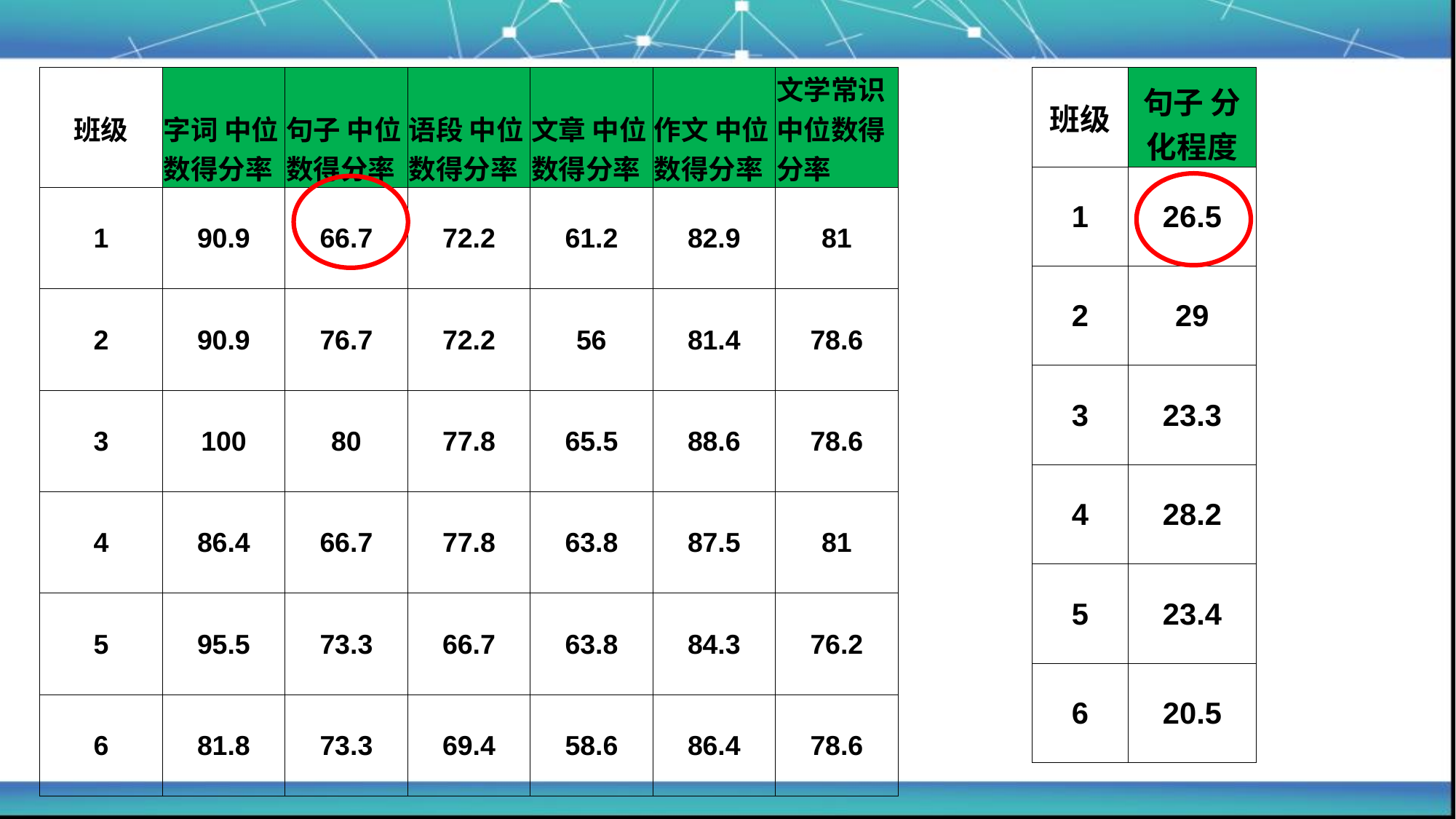

| 班级 | 句子 分化程度 |
| --- | --- |
| 1 | 26.5 |
| 2 | 29 |
| 3 | 23.3 |
| 4 | 28.2 |
| 5 | 23.4 |
| 6 | 20.5 |
| 班级 | 字词 中位数得分率 | 句子 中位数得分率 | 语段 中位数得分率 | 文章 中位数得分率 | 作文 中位数得分率 | 文学常识 中位数得分率 |
| --- | --- | --- | --- | --- | --- | --- |
| 1 | 90.9 | 66.7 | 72.2 | 61.2 | 82.9 | 81 |
| 2 | 90.9 | 76.7 | 72.2 | 56 | 81.4 | 78.6 |
| 3 | 100 | 80 | 77.8 | 65.5 | 88.6 | 78.6 |
| 4 | 86.4 | 66.7 | 77.8 | 63.8 | 87.5 | 81 |
| 5 | 95.5 | 73.3 | 66.7 | 63.8 | 84.3 | 76.2 |
| 6 | 81.8 | 73.3 | 69.4 | 58.6 | 86.4 | 78.6 |